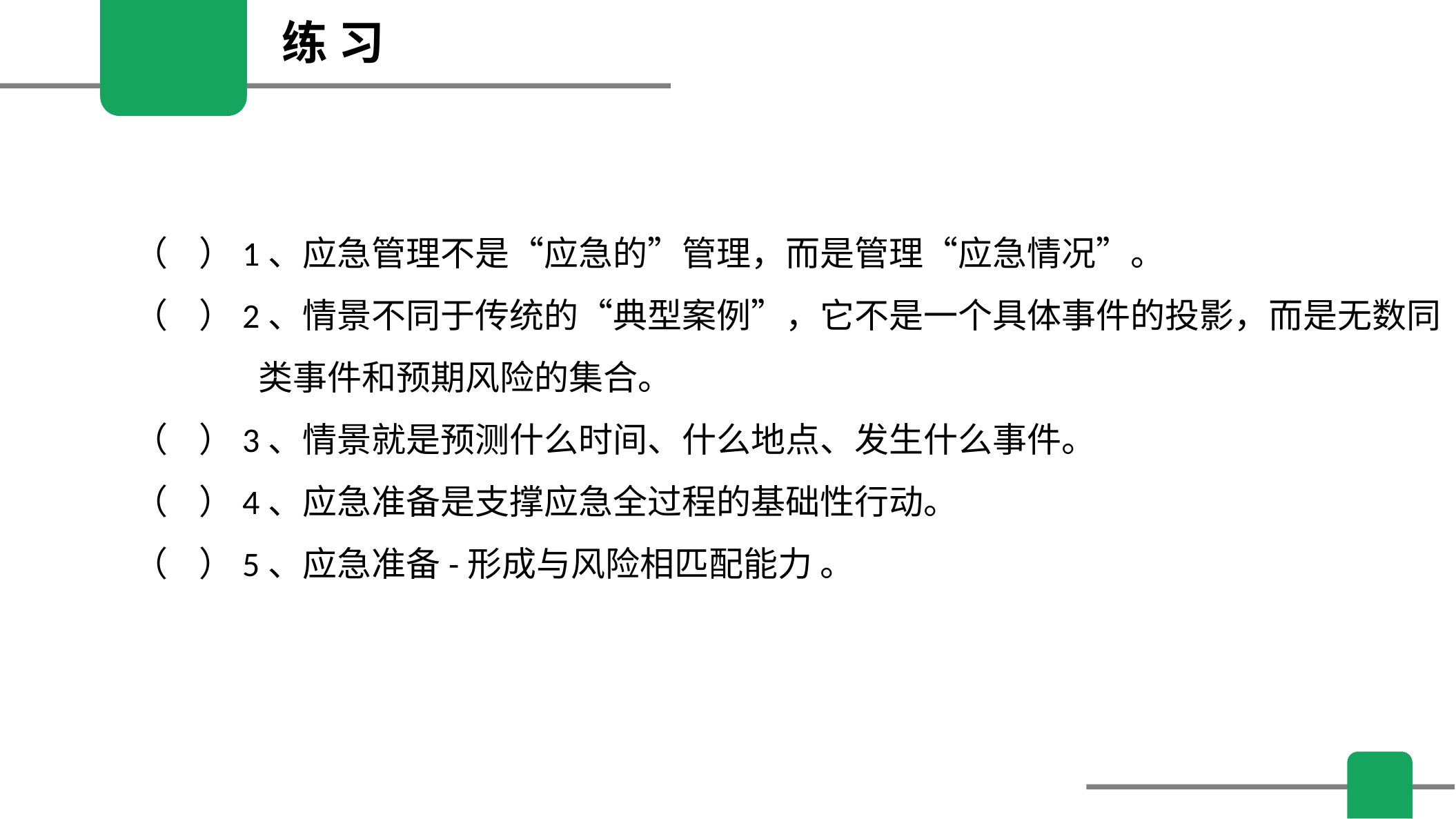

练 习
（    ）1、应急管理不是“应急的”管理，而是管理“应急情况”。
（    ）2、情景不同于传统的“典型案例”，它不是一个具体事件的投影，而是无数同
               类事件和预期风险的集合。
（    ）3、情景就是预测什么时间、什么地点、发生什么事件。
（    ）4、应急准备是支撑应急全过程的基础性行动。
（    ）5、应急准备-形成与风险相匹配能力 。
38